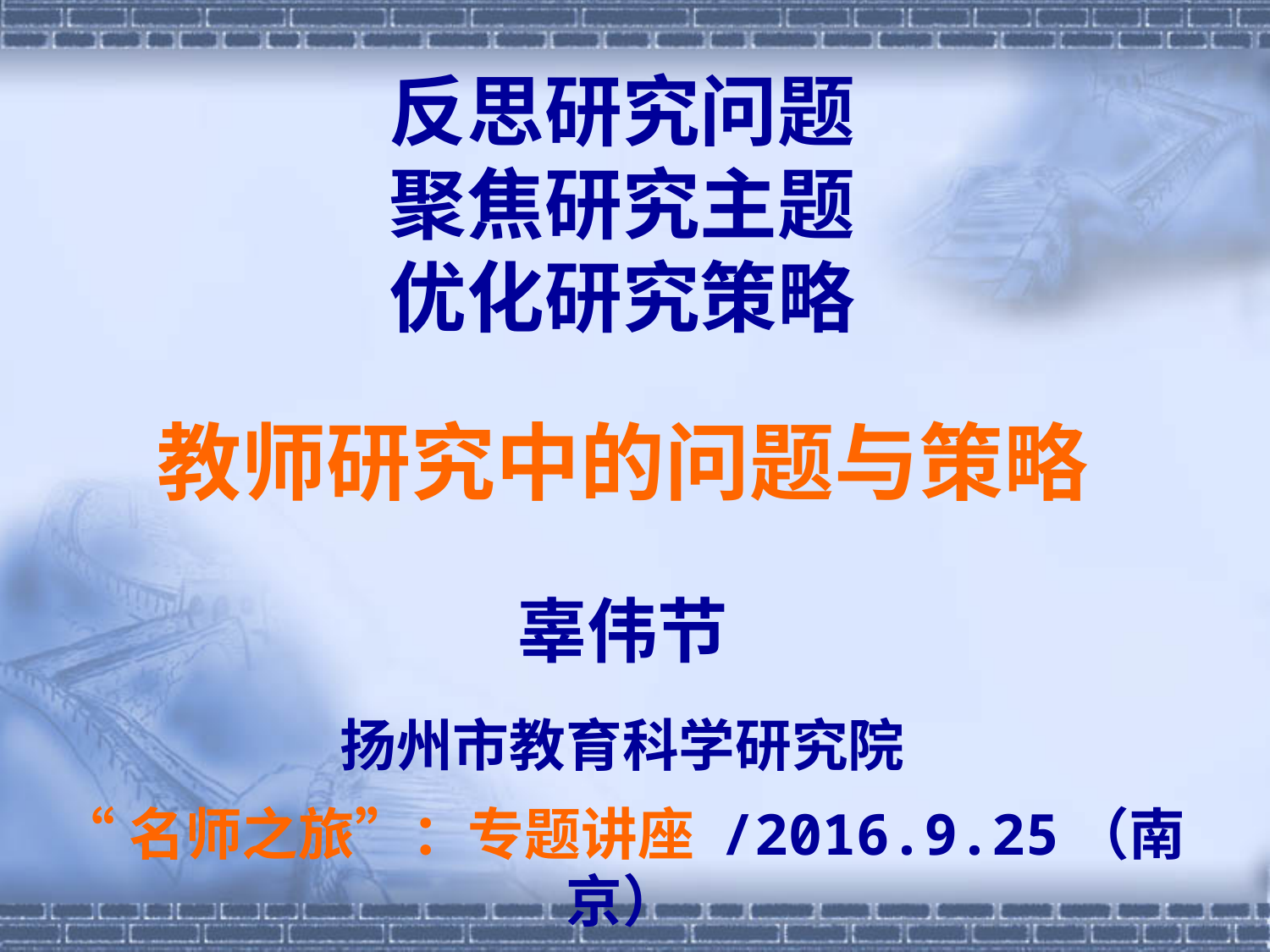

反思研究问题
聚焦研究主题
优化研究策略

教师研究中的问题与策略

辜伟节
扬州市教育科学研究院

“名师之旅”：专题讲座 /2016.9.25（南京）